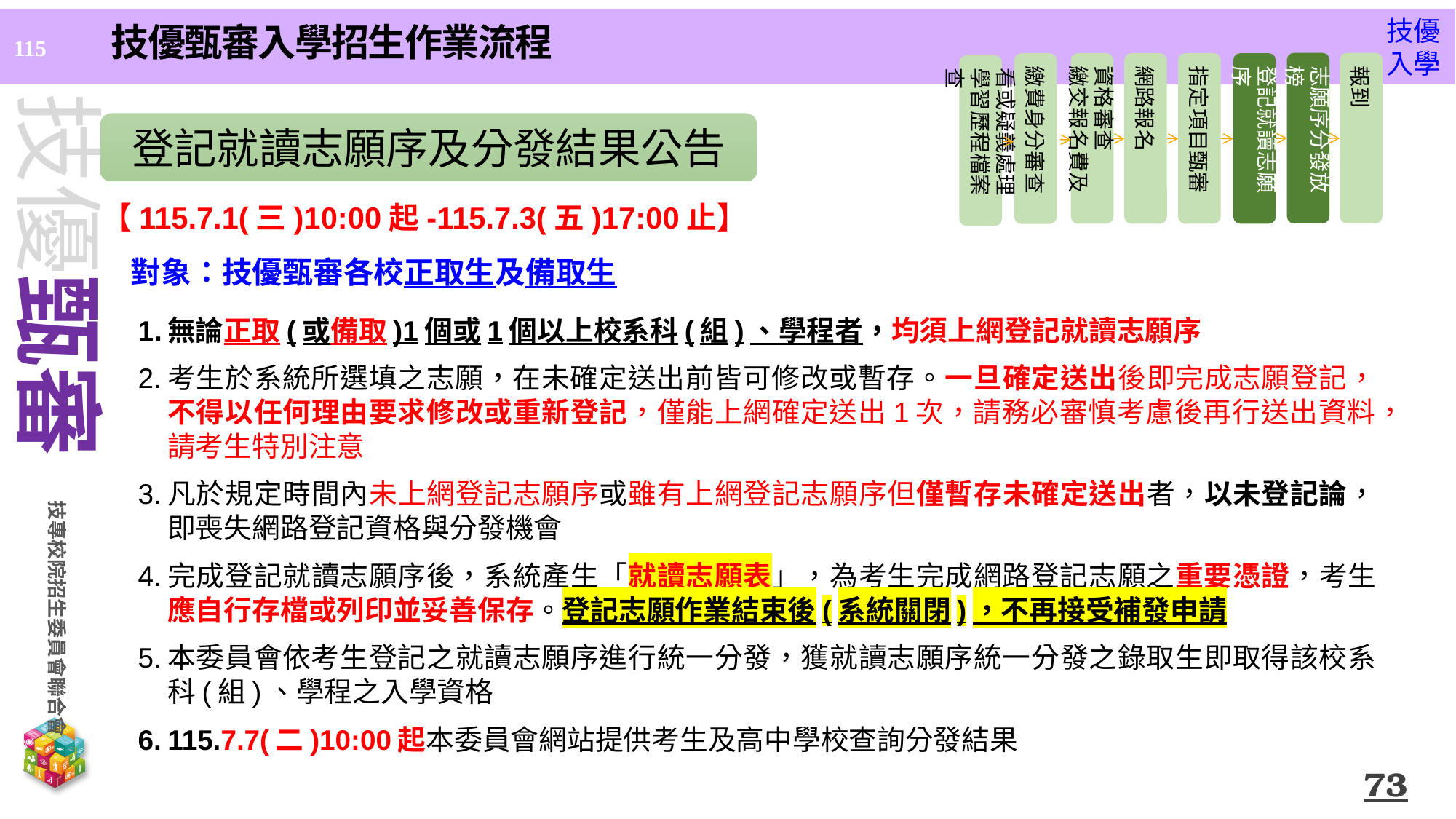

技優甄審入學招生作業流程
志願序分發放榜
報到
資格審查
繳交報名費及
網路報名
指定項目甄審
登記就讀志願序
繳費身分審查
看或疑義處理
學習歷程檔案查
登記就讀志願序及分發結果公告
【115.7.1(三)10:00起-115.7.3(五)17:00止】
對象：技優甄審各校正取生及備取生
無論正取(或備取)1個或1個以上校系科(組)、學程者，均須上網登記就讀志願序
考生於系統所選填之志願，在未確定送出前皆可修改或暫存。一旦確定送出後即完成志願登記，不得以任何理由要求修改或重新登記，僅能上網確定送出1次，請務必審慎考慮後再行送出資料，請考生特別注意
凡於規定時間內未上網登記志願序或雖有上網登記志願序但僅暫存未確定送出者，以未登記論，即喪失網路登記資格與分發機會
完成登記就讀志願序後，系統產生「就讀志願表」，為考生完成網路登記志願之重要憑證，考生應自行存檔或列印並妥善保存。登記志願作業結束後(系統關閉)，不再接受補發申請
本委員會依考生登記之就讀志願序進行統一分發，獲就讀志願序統一分發之錄取生即取得該校系科(組)、學程之入學資格
115.7.7(二)10:00起本委員會網站提供考生及高中學校查詢分發結果